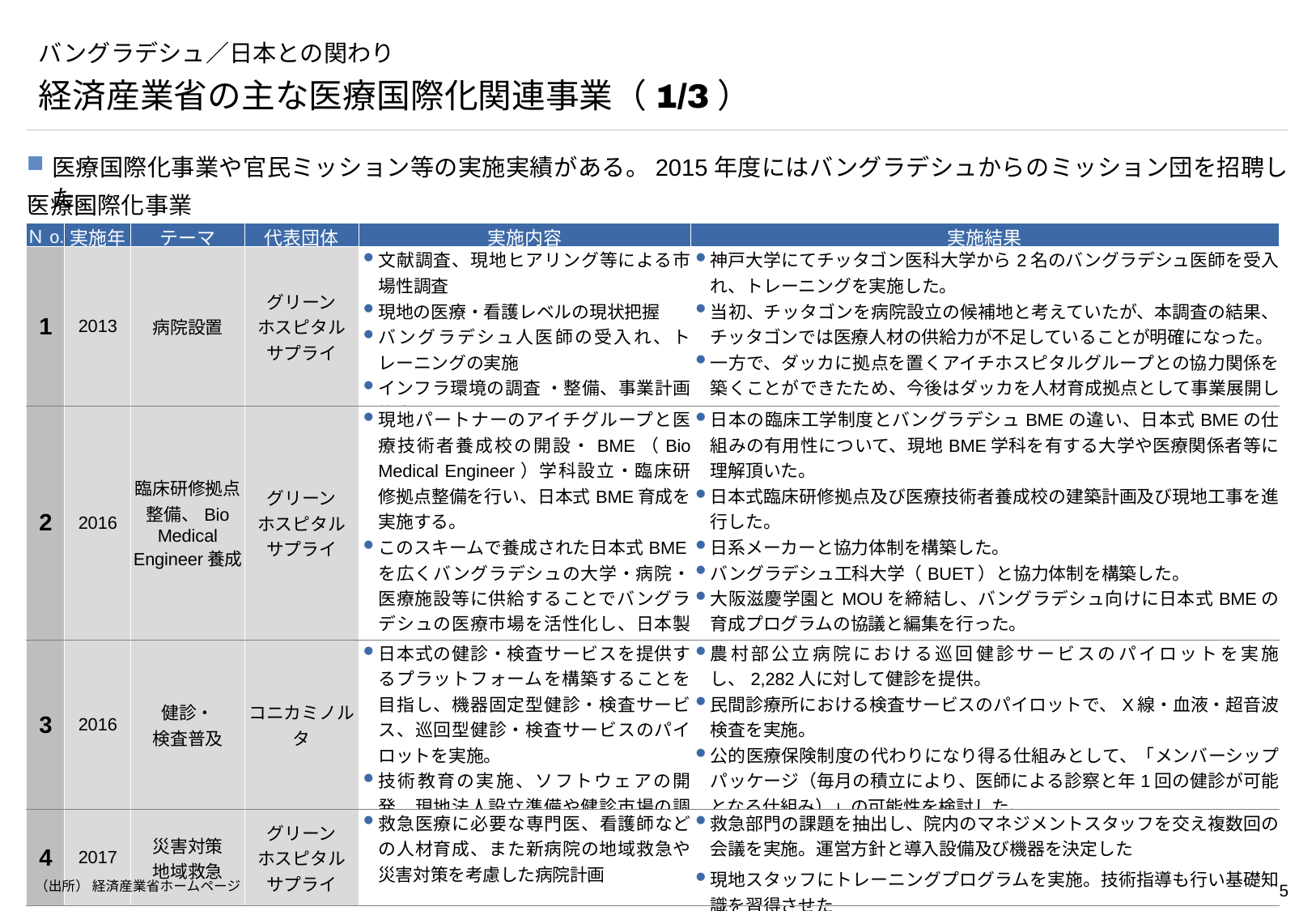

# バングラデシュ／日本との関わり
経済産業省の主な医療国際化関連事業（1/3）
医療国際化事業や官民ミッション等の実施実績がある。2015年度にはバングラデシュからのミッション団を招聘した。
医療国際化事業
| Ｎo. | 実施年 | テーマ | 代表団体 | 実施内容 | 実施結果 |
| --- | --- | --- | --- | --- | --- |
| 1 | 2013 | 病院設置 | グリーン ホスピタル サプライ | 文献調査、現地ヒアリング等による市場性調査 現地の医療・看護レベルの現状把握 バングラデシュ人医師の受入れ、トレーニングの実施 インフラ環境の調査 ・整備、事業計画策定 | 神戸大学にてチッタゴン医科大学から2名のバングラデシュ医師を受入れ、トレーニングを実施した。 当初、チッタゴンを病院設立の候補地と考えていたが、本調査の結果、チッタゴンでは医療人材の供給力が不足していることが明確になった。 一方で、ダッカに拠点を置くアイチホスピタルグループとの協力関係を築くことができたため、今後はダッカを人材育成拠点として事業展開していくこととした。 |
| 2 | 2016 | 臨床研修拠点整備、Bio Medical Engineer養成 | グリーン ホスピタル サプライ | 現地パートナーのアイチグループと医療技術者養成校の開設・BME（Bio Medical Engineer）学科設立・臨床研修拠点整備を行い、日本式BME育成を実施する。 このスキームで養成された日本式BMEを広くバングラデシュの大学・病院・医療施設等に供給することでバングラデシュの医療市場を活性化し、日本製医療機器の普及と販路拡大を事業目標としている。 | 日本の臨床工学制度とバングラデシュBMEの違い、日本式BMEの仕組みの有用性について、現地BME学科を有する大学や医療関係者等に理解頂いた。 日本式臨床研修拠点及び医療技術者養成校の建築計画及び現地工事を進行した。 日系メーカーと協力体制を構築した。 バングラデシュ工科大学（BUET）と協力体制を構築した。 大阪滋慶学園とMOUを締結し、バングラデシュ向けに日本式BMEの育成プログラムの協議と編集を行った。 |
| 3 | 2016 | 健診・ 検査普及 | コニカミノルタ | 日本式の健診・検査サービスを提供するプラットフォームを構築することを目指し、機器固定型健診・検査サービス、巡回型健診・検査サービスのパイロットを実施。 技術教育の実施、ソフトウェアの開発、現地法人設立準備や健診市場の調査等事業化に向けた準備。 | 農村部公立病院における巡回健診サービスのパイロットを実施し、2,282人に対して健診を提供。 民間診療所における検査サービスのパイロットで、X線・血液・超音波検査を実施。 公的医療保険制度の代わりになり得る仕組みとして、「メンバーシップパッケージ（毎月の積立により、医師による診察と年1回の健診が可能となる仕組み）」の可能性を検討した。 |
| 4 | 2017 | 災害対策 地域救急 | グリーン ホスピタル サプライ | 救急医療に必要な専門医、看護師などの人材育成、また新病院の地域救急や災害対策を考慮した病院計画 | 救急部門の課題を抽出し、院内のマネジメントスタッフを交え複数回の会議を実施。運営方針と導入設備及び機器を決定した 現地スタッフにトレーニングプログラムを実施。技術指導も行い基礎知識を習得させた |
（出所） 経済産業省ホームページ